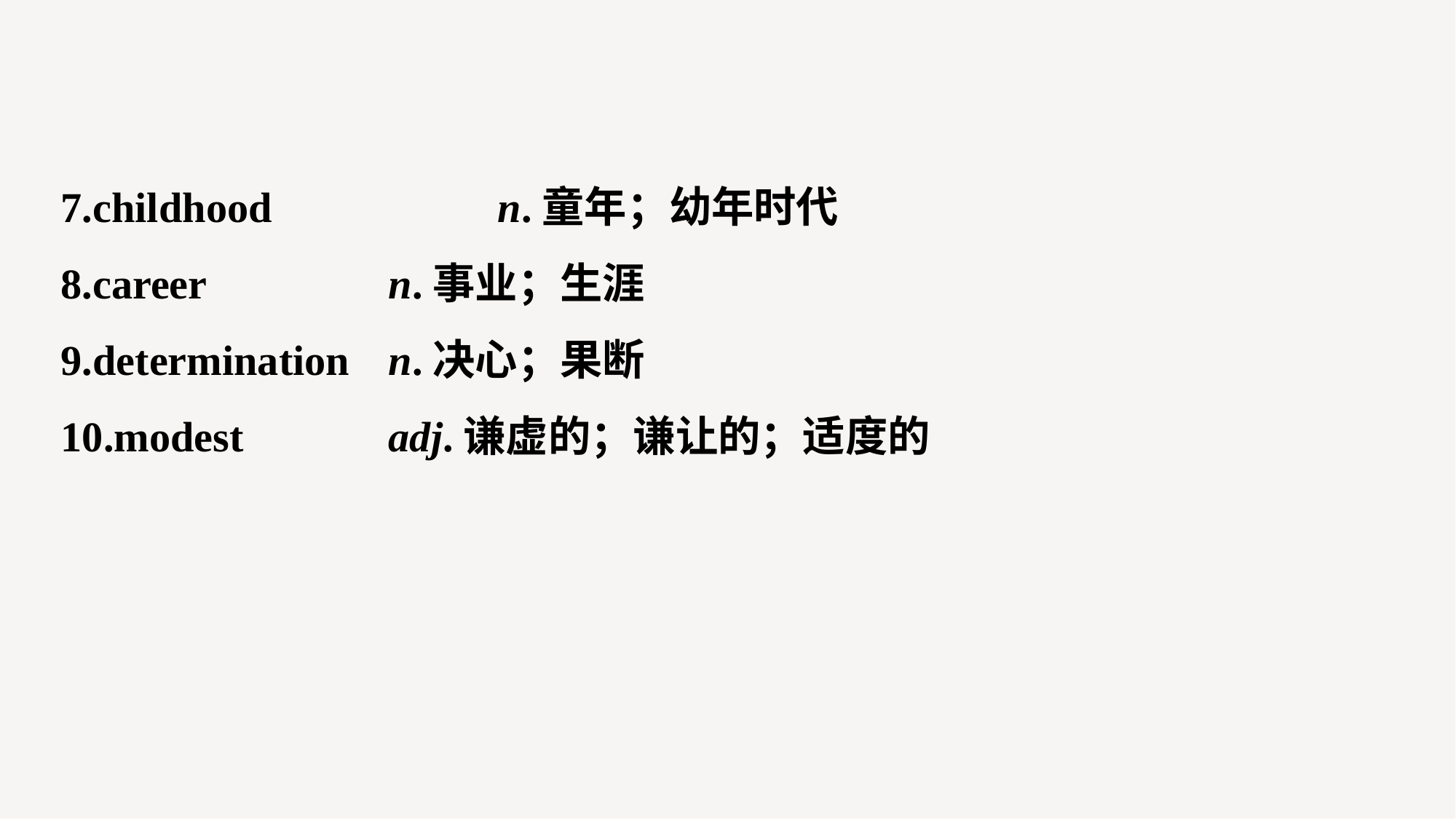

7.childhood 		n.童年；幼年时代
8.career 		n.事业；生涯
9.determination 	n.决心；果断
10.modest 		adj.谦虚的；谦让的；适度的